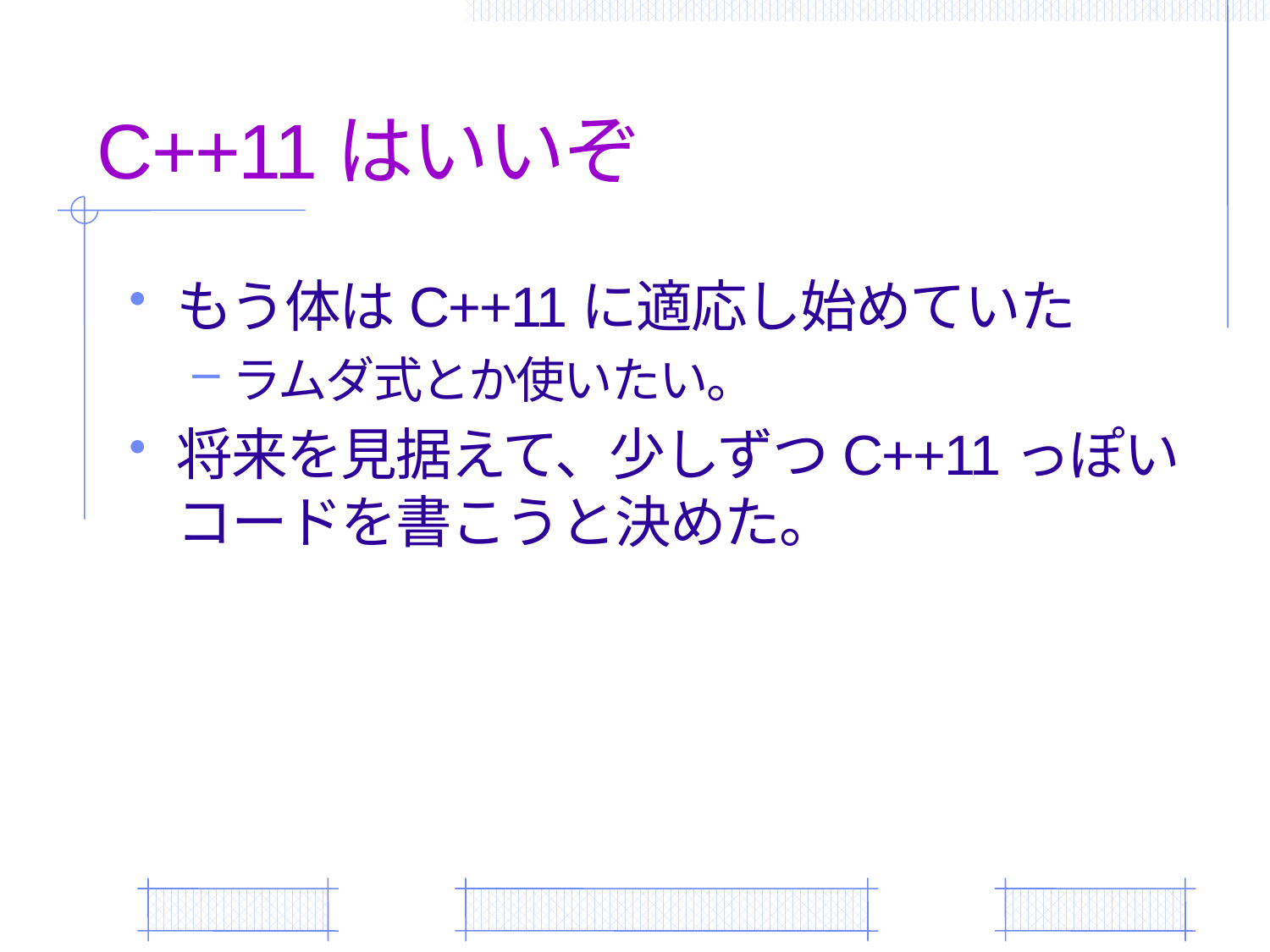

# C++11はいいぞ
もう体はC++11に適応し始めていた
ラムダ式とか使いたい。
将来を見据えて、少しずつC++11っぽいコードを書こうと決めた。